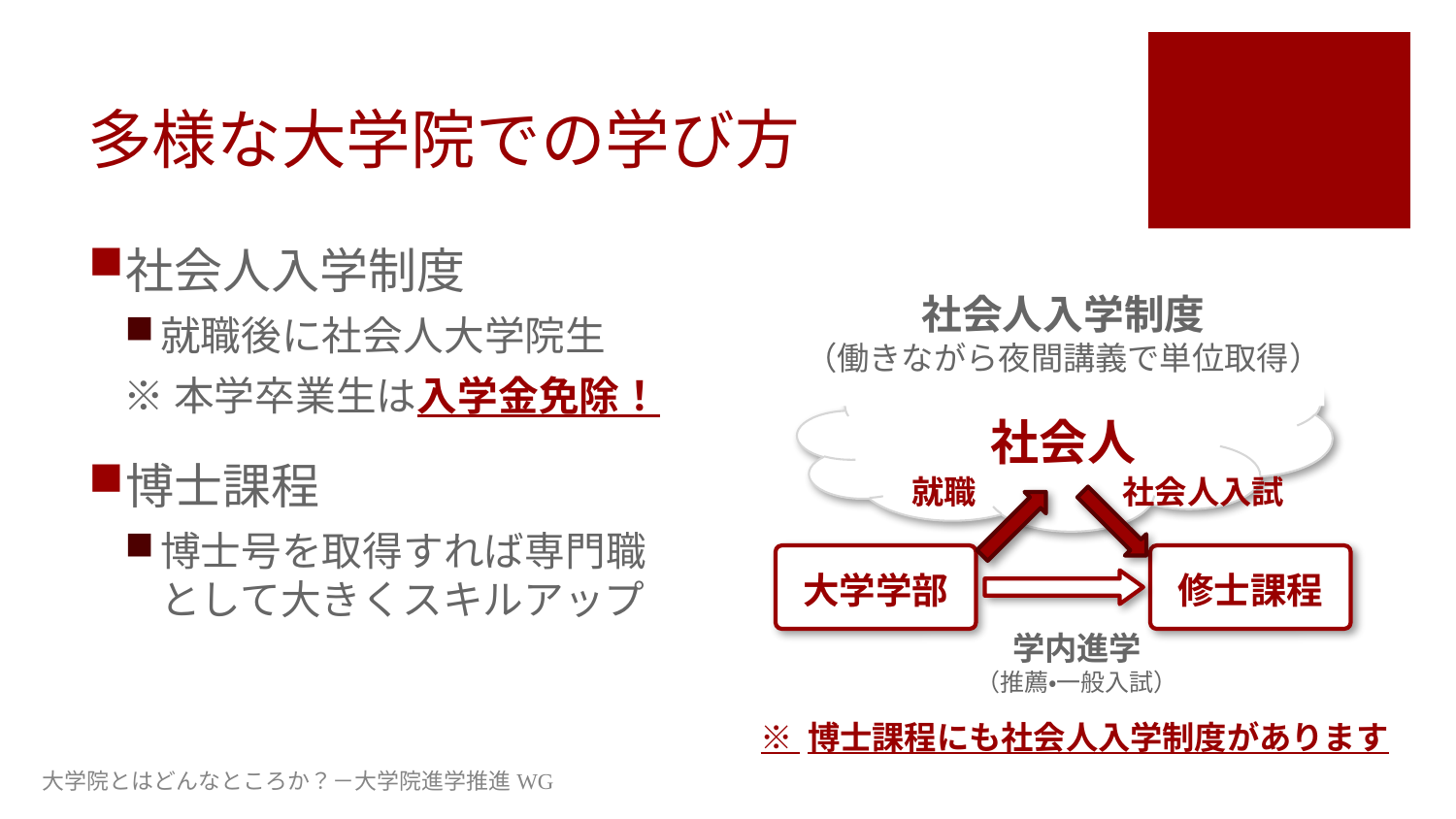

# 多様な大学院での学び方
社会人入学制度
就職後に社会人大学院生
※本学卒業生は入学金免除！
博士課程
博士号を取得すれば専門職として大きくスキルアップ
社会人入学制度
（働きながら夜間講義で単位取得）

社会人
就職
社会人入試

大学学部
修士課程

学内進学
（推薦・一般入試）
※ 博士課程にも社会人入学制度があります
大学院とはどんなところか？－大学院進学推進WG